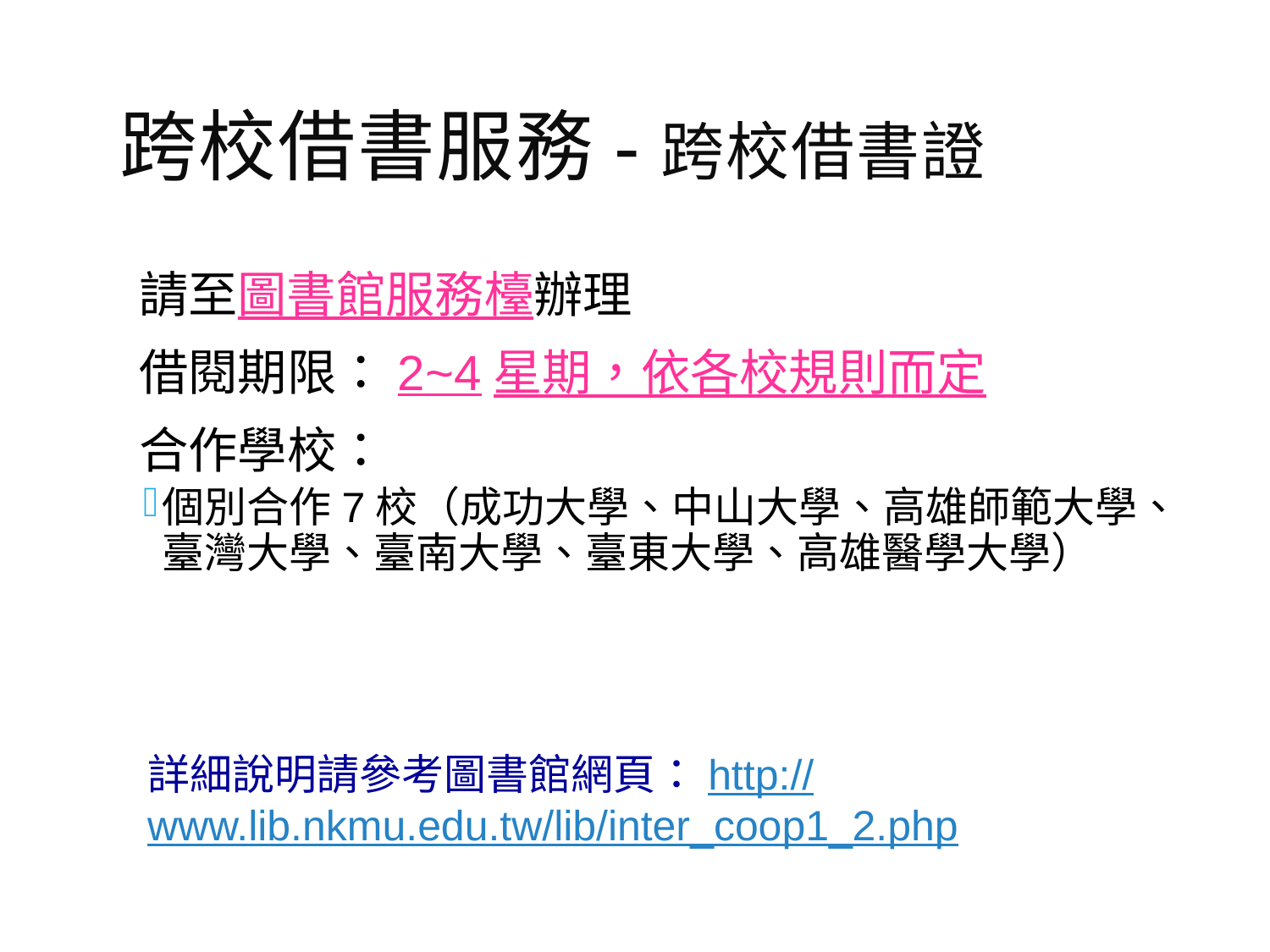

# 跨校借書服務-跨校借書證
請至圖書館服務檯辦理
借閱期限：2~4星期，依各校規則而定
合作學校：
個別合作7校（成功大學、中山大學、高雄師範大學、臺灣大學、臺南大學、臺東大學、高雄醫學大學）
詳細說明請參考圖書館網頁：http://www.lib.nkmu.edu.tw/lib/inter_coop1_2.php
47